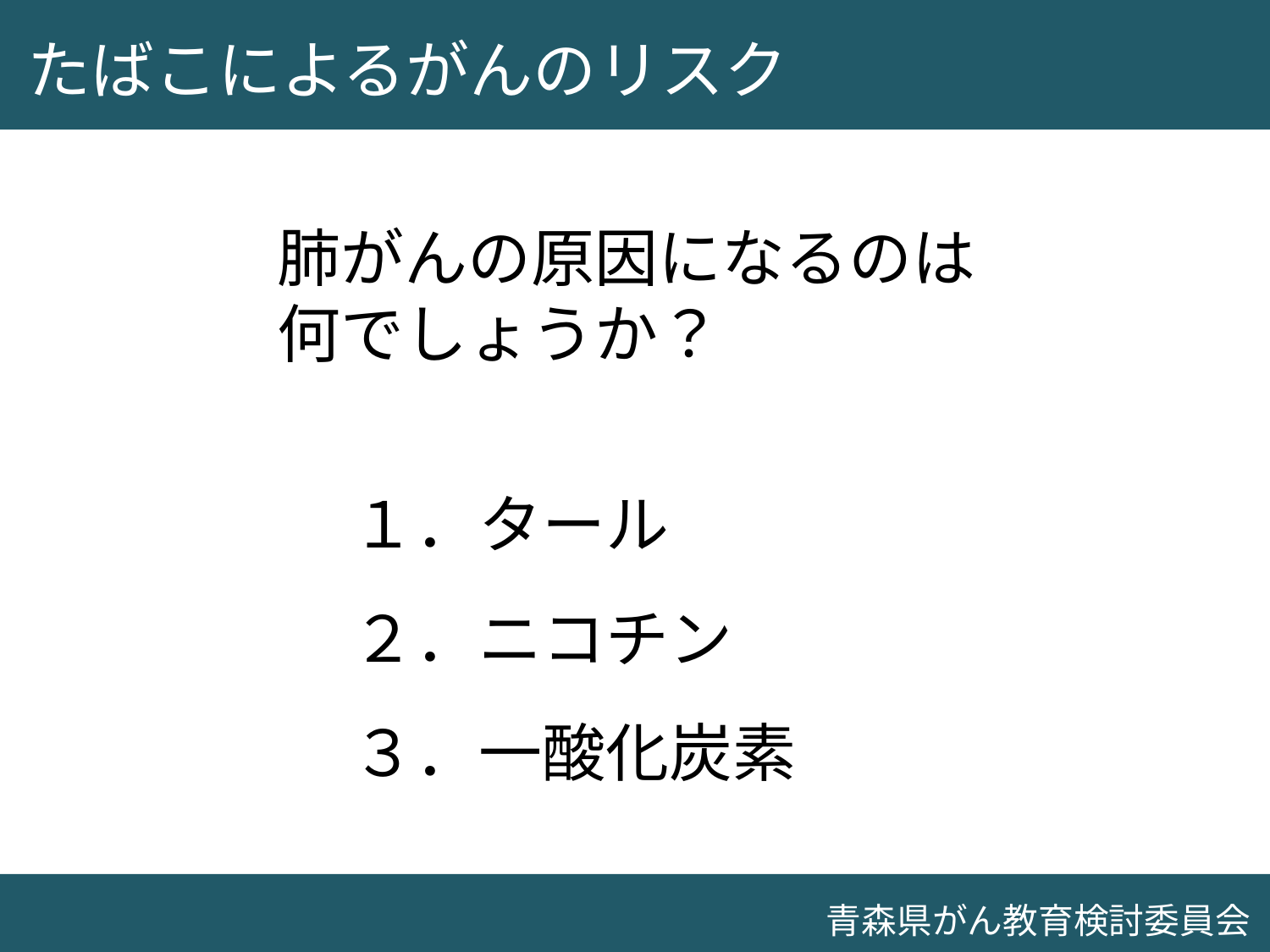

たばこによるがんのリスク
肺がんの原因になるのは
何でしょうか？

１．タール
２．ニコチン
３．一酸化炭素

青森県がん教育検討委員会